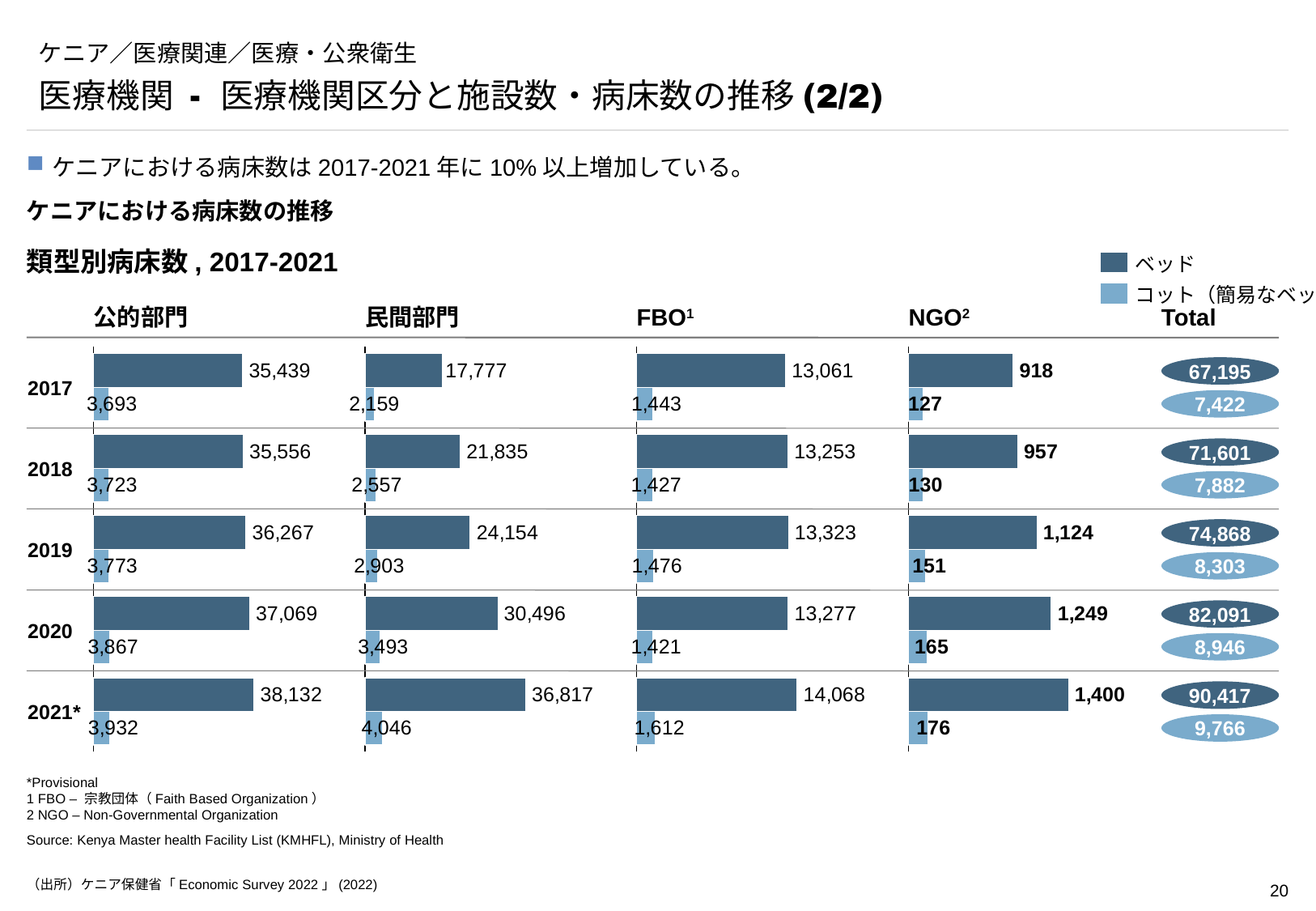

# ケニア／医療関連／医療・公衆衛生
医療機関 - 医療機関区分と施設数・病床数の推移(2/2)
ケニアにおける病床数は2017-2021年に10%以上増加している。
ケニアにおける病床数の推移
類型別病床数, 2017-2021
ベッド

コット（簡易なベッド）

公的部門
民間部門
FBO1
NGO2
Total

### Chart

| Category |  |  |
|---|---|---|

### Chart

| Category |  |  |
|---|---|---|

### Chart

| Category |  |  |
|---|---|---|

### Chart

| Category |  |  |
|---|---|---|
67,195
2017
7,422
71,601
2018
7,882
74,868
2019
8,303
82,091
2020
8,946
90,417
2021*
9,766
*Provisional
1 FBO – 宗教団体（Faith Based Organization）
2 NGO – Non-Governmental Organization
Source: Kenya Master health Facility List (KMHFL), Ministry of Health
（出所）ケニア保健省「Economic Survey 2022」(2022)
（出所）https://www.knbs.or.ke/wp-content/uploads/2022/05/2022-Economic-Survey1.pdf